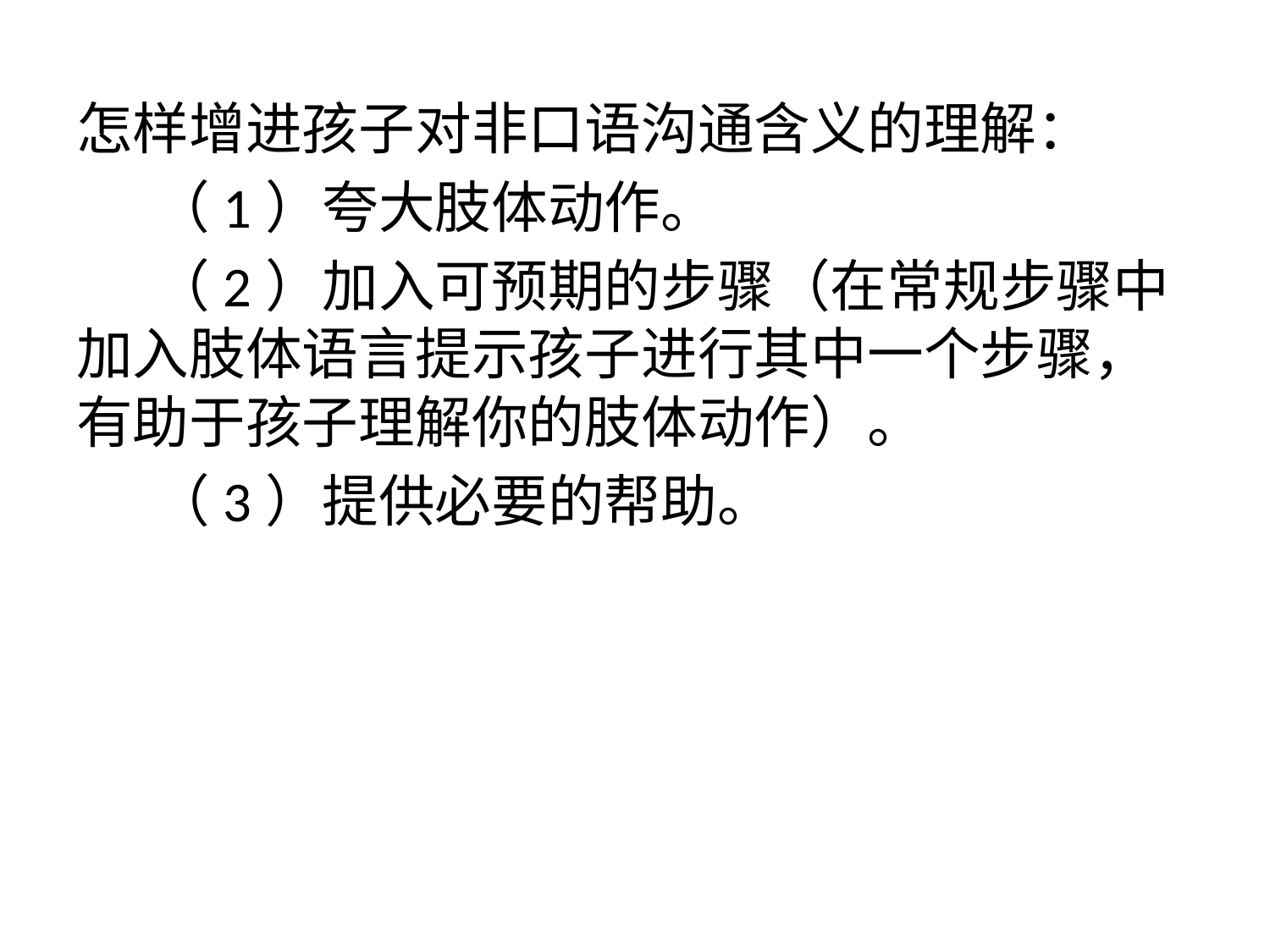

怎样增进孩子对非口语沟通含义的理解：
     （1）夸大肢体动作。
     （2）加入可预期的步骤（在常规步骤中加入肢体语言提示孩子进行其中一个步骤，有助于孩子理解你的肢体动作）。
     （3）提供必要的帮助。